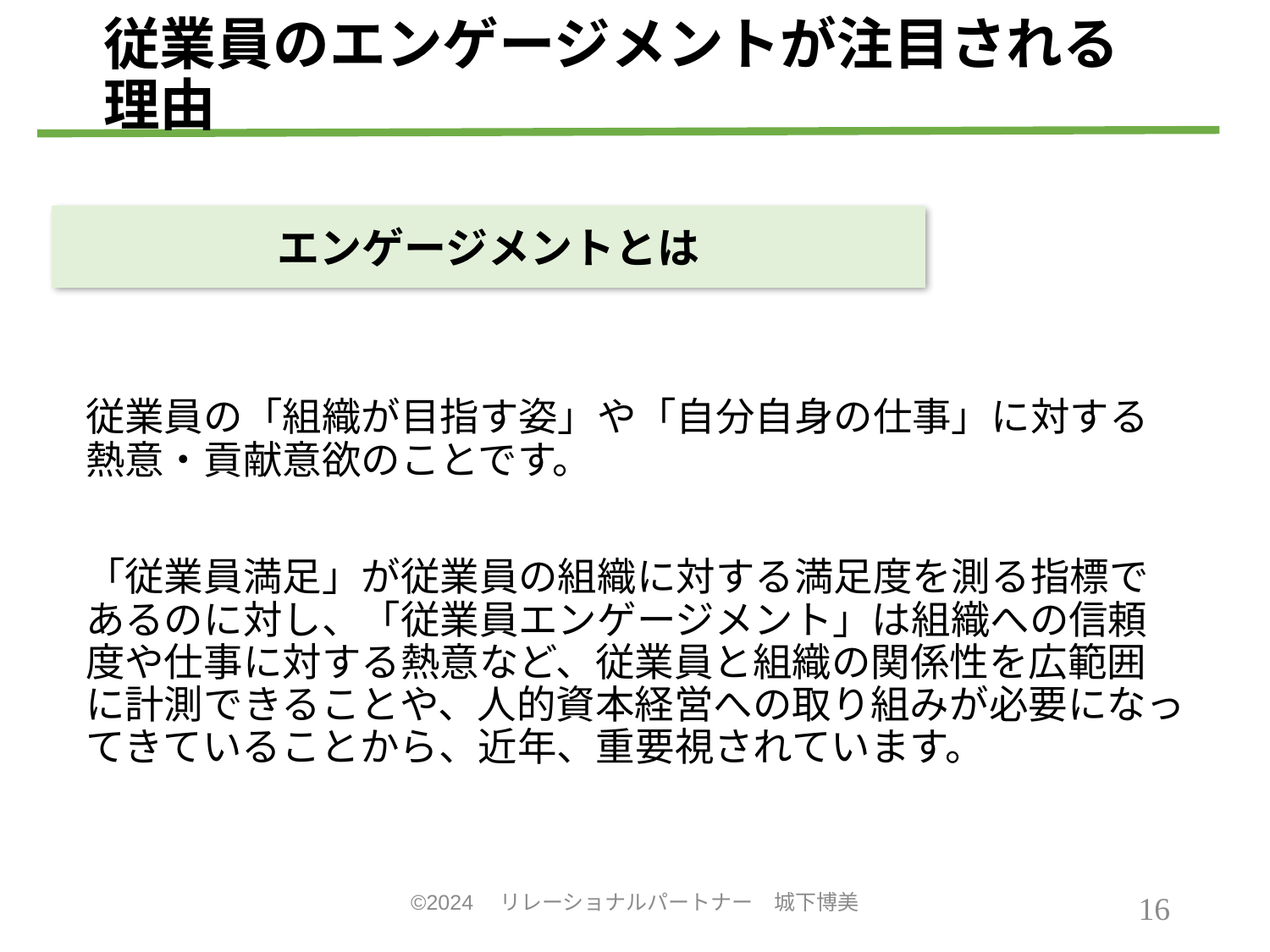

# 従業員のエンゲージメントが注目される理由

エンゲージメントとは
従業員の「組織が目指す姿」や「自分自身の仕事」に対する熱意・貢献意欲のことです。

「従業員満足」が従業員の組織に対する満足度を測る指標であるのに対し、「従業員エンゲージメント」は組織への信頼度や仕事に対する熱意など、従業員と組織の関係性を広範囲に計測できることや、人的資本経営への取り組みが必要になってきていることから、近年、重要視されています。

©2024　リレーショナルパートナー　城下博美
16